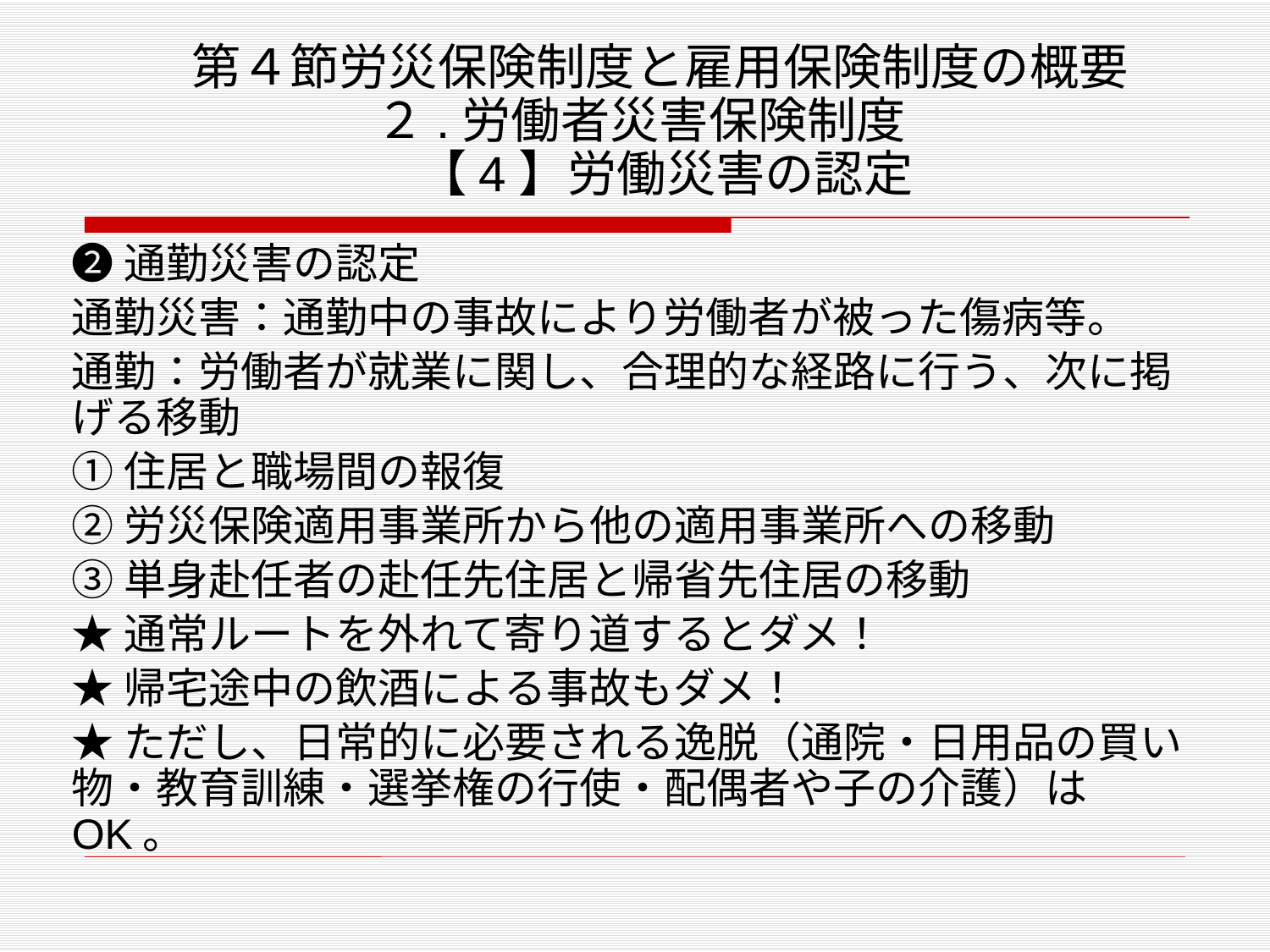

# 第４節労災保険制度と雇用保険制度の概要 ２.労働者災害保険制度　 【4】労働災害の認定
❷通勤災害の認定
通勤災害：通勤中の事故により労働者が被った傷病等。
通勤：労働者が就業に関し、合理的な経路に行う、次に掲げる移動
①住居と職場間の報復
②労災保険適用事業所から他の適用事業所への移動
③単身赴任者の赴任先住居と帰省先住居の移動
★通常ルートを外れて寄り道するとダメ！
★帰宅途中の飲酒による事故もダメ！
★ただし、日常的に必要される逸脱（通院・日用品の買い物・教育訓練・選挙権の行使・配偶者や子の介護）はOK。